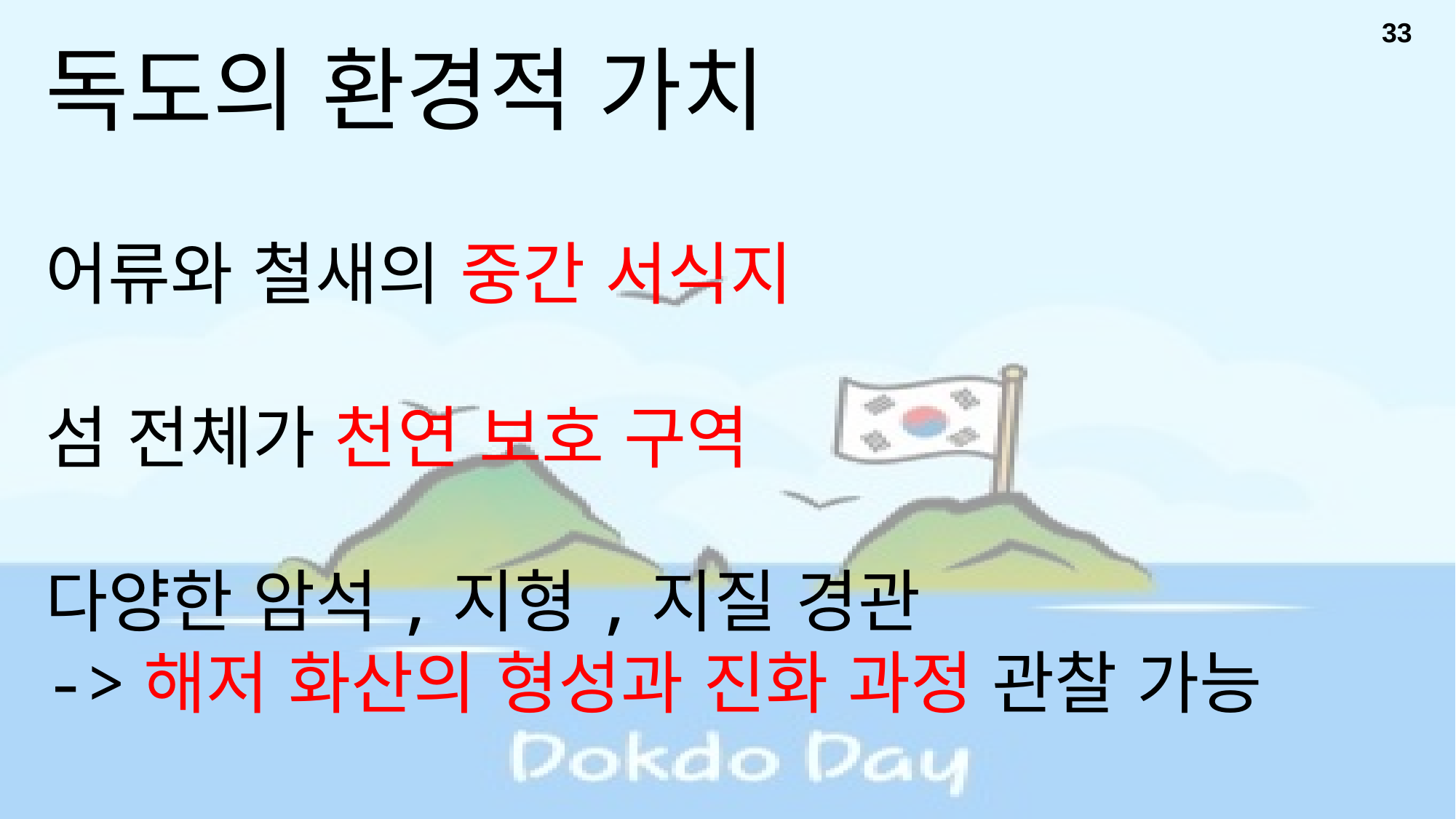

33

독도의 환경적 가치
어류와 철새의 중간 서식지

섬 전체가 천연 보호 구역

다양한 암석,지형,지질 경관
->해저 화산의 형성과 진화 과정 관찰 가능